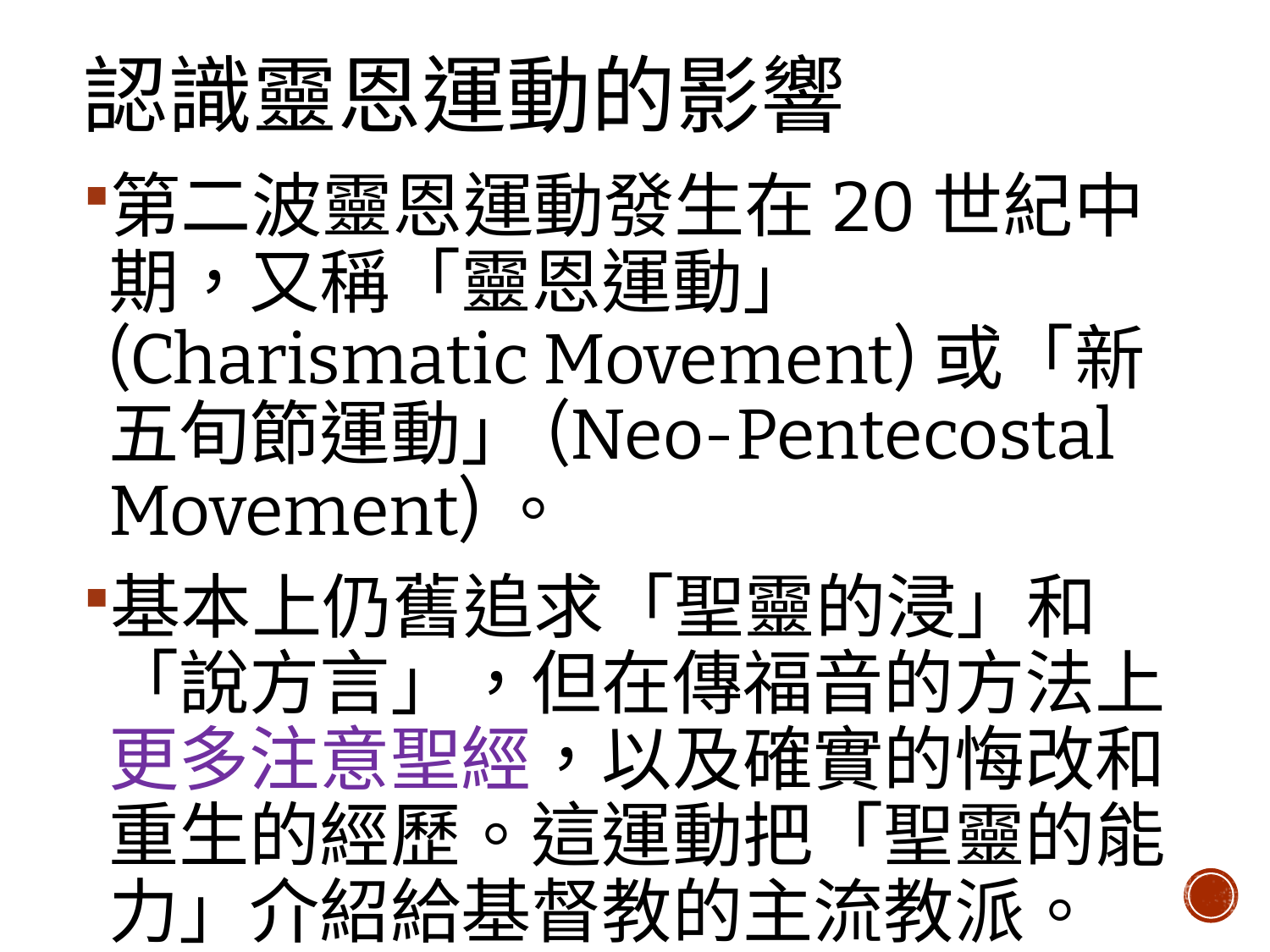

# 認識靈恩運動的影響
第二波靈恩運動發生在20世紀中期，又稱「靈恩運動」(Charismatic Movement)或「新五旬節運動」(Neo-Pentecostal Movement)。
基本上仍舊追求「聖靈的浸」和「說方言」，但在傳福音的方法上更多注意聖經，以及確實的悔改和重生的經歷。這運動把「聖靈的能力」介紹給基督教的主流教派。